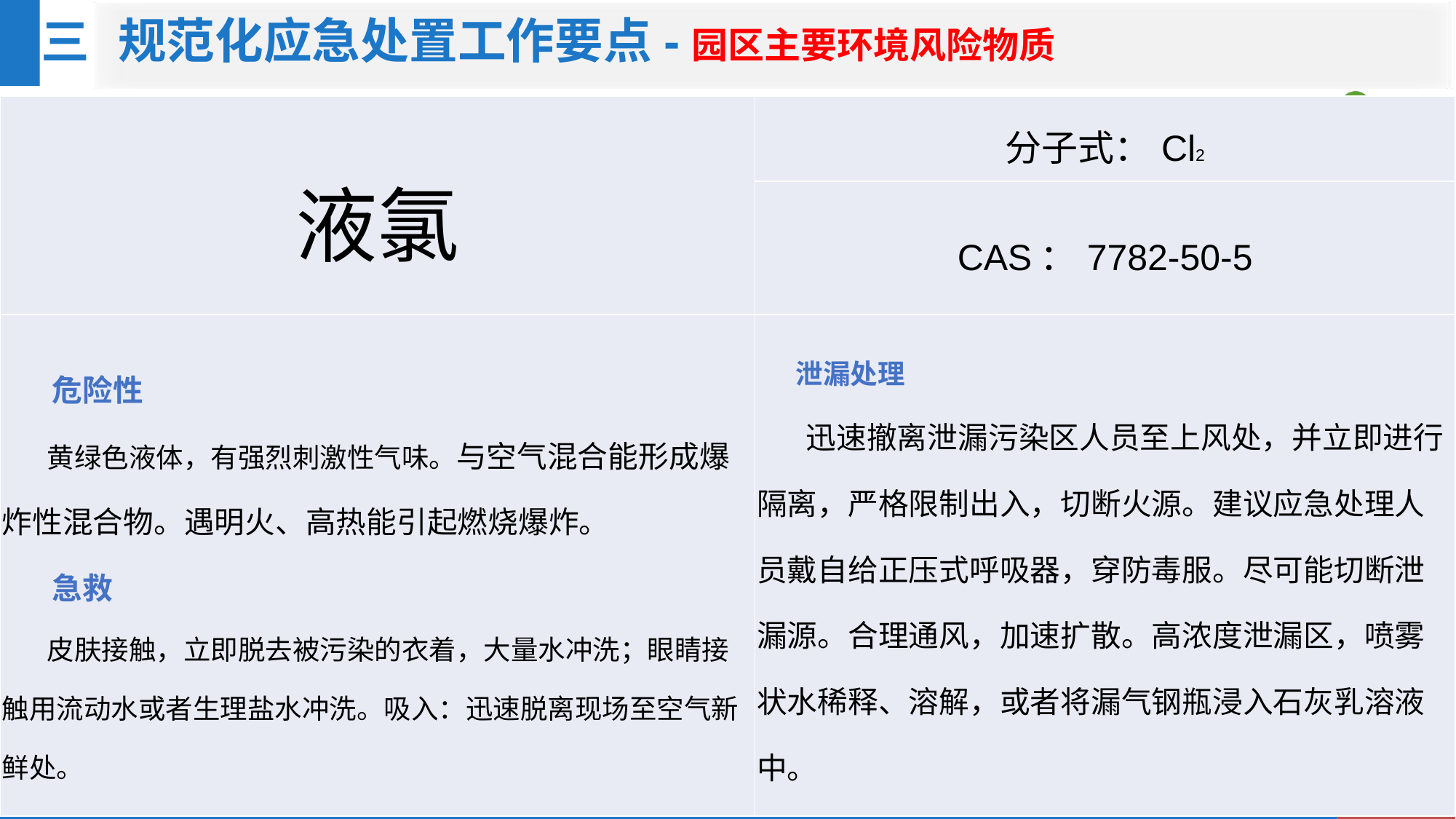

规范化应急处置工作要点-园区主要环境风险物质
三
| 液氯 | 分子式：Cl2 |
| --- | --- |
|  | CAS：7782-50-5 |
| 危险性 黄绿色液体，有强烈刺激性气味。与空气混合能形成爆炸性混合物。遇明火、高热能引起燃烧爆炸。 急救 皮肤接触，立即脱去被污染的衣着，大量水冲洗；眼睛接触用流动水或者生理盐水冲洗。吸入：迅速脱离现场至空气新鲜处。 | 泄漏处理 迅速撤离泄漏污染区人员至上风处，并立即进行 隔离，严格限制出入，切断火源。建议应急处理人员戴自给正压式呼吸器，穿防毒服。尽可能切断泄漏源。合理通风，加速扩散。高浓度泄漏区，喷雾状水稀释、溶解，或者将漏气钢瓶浸入石灰乳溶液中。 |

42=